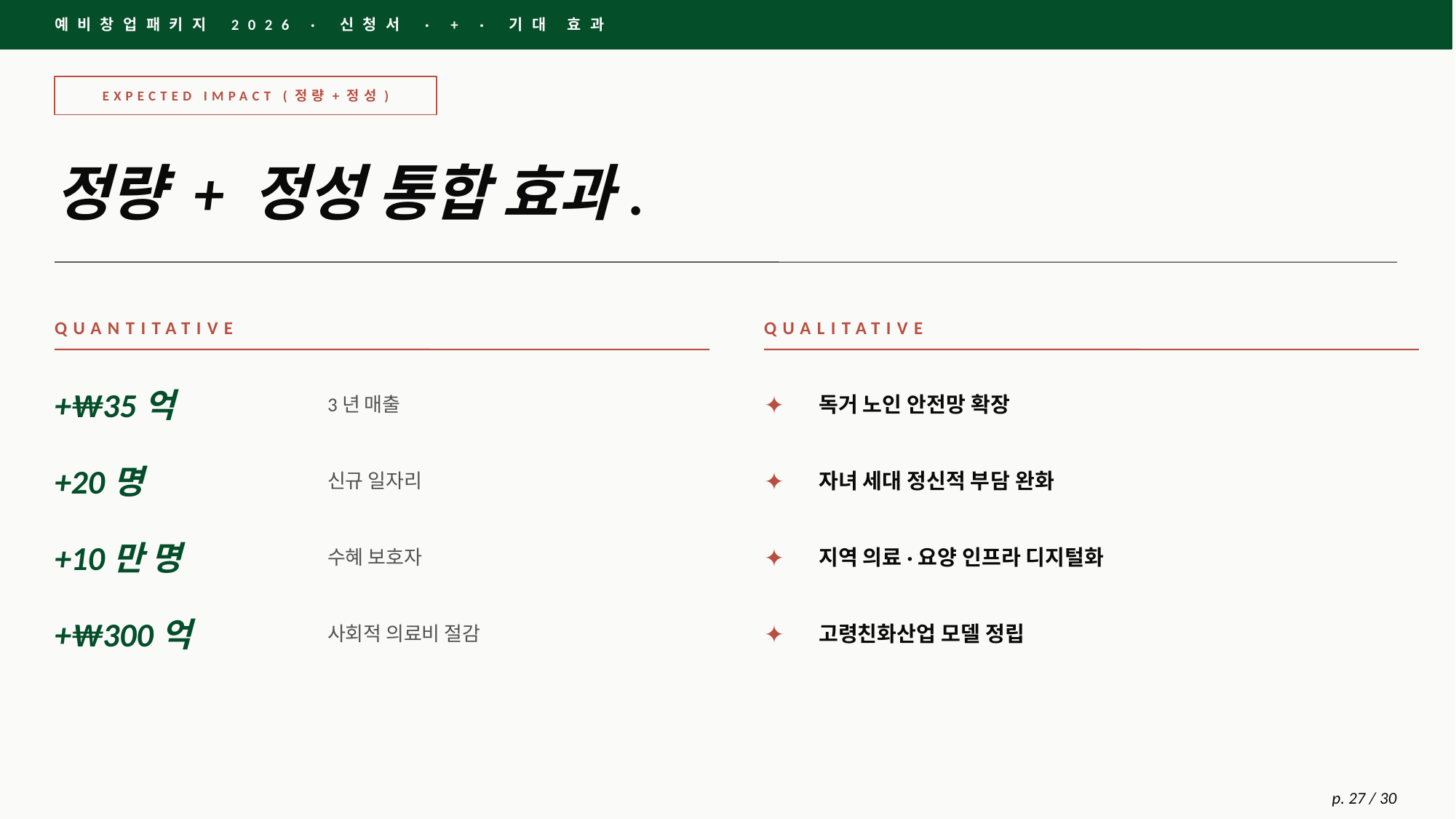

예비창업패키지 2026 · 신청서 · + · 기대 효과

EXPECTED IMPACT (정량+정성)
정량 + 정성 통합 효과.

QUANTITATIVE
QUALITATIVE

+₩35억
3년 매출
✦
독거 노인 안전망 확장
+20명
신규 일자리
✦
자녀 세대 정신적 부담 완화
+10만 명
수혜 보호자
✦
지역 의료·요양 인프라 디지털화
+₩300억
사회적 의료비 절감
✦
고령친화산업 모델 정립
p. 27 / 30